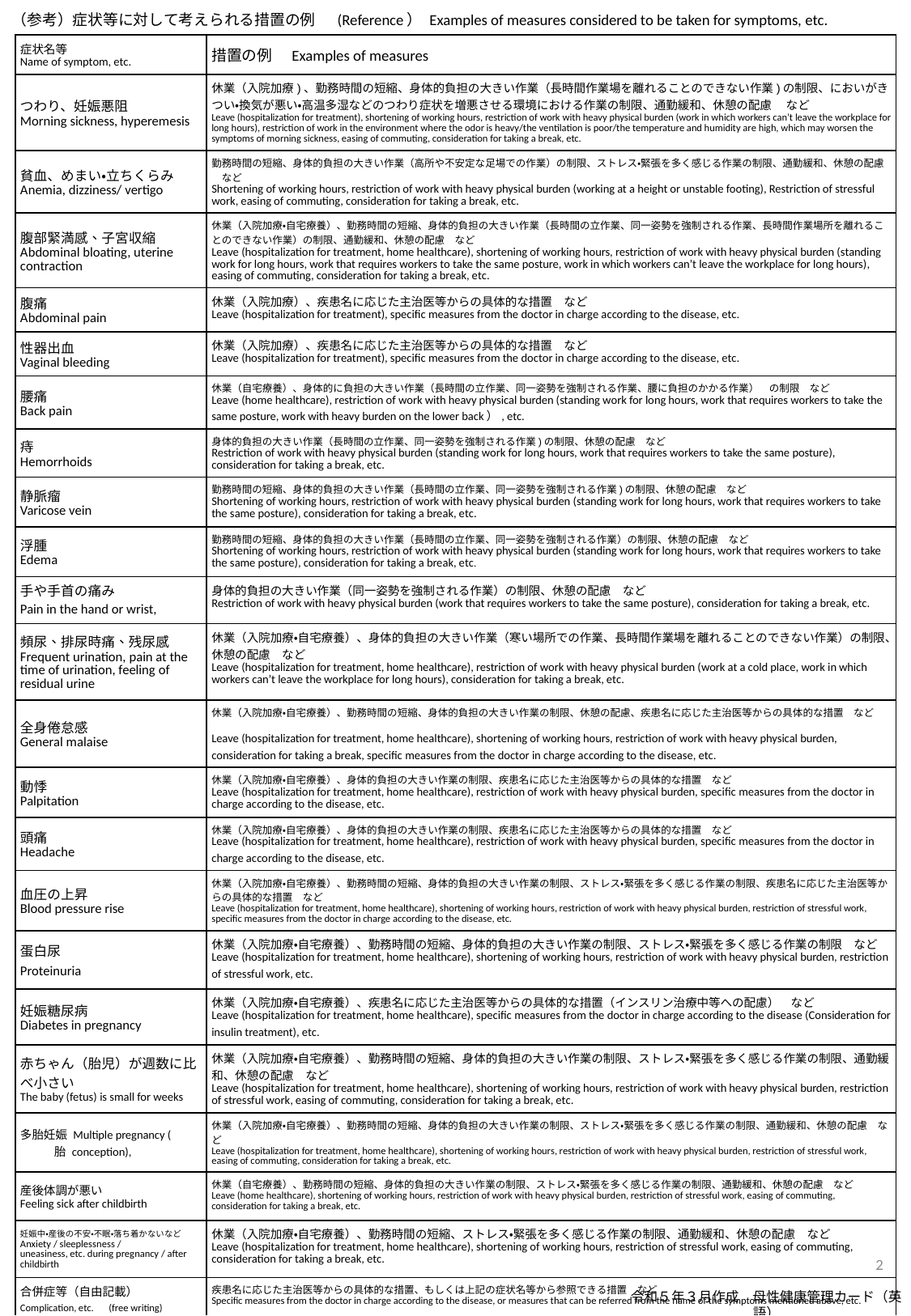

（参考）症状等に対して考えられる措置の例　 (Reference） Examples of measures considered to be taken for symptoms, etc.
| 症状名等 Name of symptom, etc. | 措置の例　Examples of measures |
| --- | --- |
| つわり、妊娠悪阻 Morning sickness, hyperemesis | 休業（入院加療)、勤務時間の短縮、身体的負担の大きい作業（長時間作業場を離れることのできない作業)の制限、においがきつい・換気が悪い・高温多湿などのつわり症状を増悪させる環境における作業の制限、通勤緩和、休憩の配慮　 など Leave (hospitalization for treatment), shortening of working hours, restriction of work with heavy physical burden (work in which workers can’t leave the workplace for long hours), restriction of work in the environment where the odor is heavy/the ventilation is poor/the temperature and humidity are high, which may worsen the symptoms of morning sickness, easing of commuting, consideration for taking a break, etc. |
| 貧血、めまい・立ちくらみ Anemia, dizziness/ vertigo | 勤務時間の短縮、身体的負担の大きい作業（高所や不安定な足場での作業）の制限、ストレス・緊張を多く感じる作業の制限、通勤緩和、休憩の配慮　など Shortening of working hours, restriction of work with heavy physical burden (working at a height or unstable footing), Restriction of stressful work, easing of commuting, consideration for taking a break, etc. |
| 腹部緊満感、子宮収縮 Abdominal bloating, uterine contraction | 休業（入院加療・自宅療養）、勤務時間の短縮、身体的負担の大きい作業（長時間の立作業、同一姿勢を強制される作業、長時間作業場所を離れることのできない作業）の制限、通勤緩和、休憩の配慮　など Leave (hospitalization for treatment, home healthcare), shortening of working hours, restriction of work with heavy physical burden (standing work for long hours, work that requires workers to take the same posture, work in which workers can’t leave the workplace for long hours), easing of commuting, consideration for taking a break, etc. |
| 腹痛 Abdominal pain | 休業（入院加療）、疾患名に応じた主治医等からの具体的な措置　など Leave (hospitalization for treatment), specific measures from the doctor in charge according to the disease, etc. |
| 性器出血 Vaginal bleeding | 休業（入院加療）、疾患名に応じた主治医等からの具体的な措置　など Leave (hospitalization for treatment), specific measures from the doctor in charge according to the disease, etc. |
| 腰痛 Back pain | 休業（自宅療養）、身体的に負担の大きい作業（長時間の立作業、同一姿勢を強制される作業、腰に負担のかかる作業）　の制限　など Leave (home healthcare), restriction of work with heavy physical burden (standing work for long hours, work that requires workers to take the same posture, work with heavy burden on the lower back）, etc. |
| 痔 Hemorrhoids | 身体的負担の大きい作業（長時間の立作業、同一姿勢を強制される作業)の制限、休憩の配慮　など Restriction of work with heavy physical burden (standing work for long hours, work that requires workers to take the same posture), consideration for taking a break, etc. |
| 静脈瘤 Varicose vein | 勤務時間の短縮、身体的負担の大きい作業（長時間の立作業、同一姿勢を強制される作業)の制限、休憩の配慮　など Shortening of working hours, restriction of work with heavy physical burden (standing work for long hours, work that requires workers to take the same posture), consideration for taking a break, etc. |
| 浮腫 Edema | 勤務時間の短縮、身体的負担の大きい作業（長時間の立作業、同一姿勢を強制される作業）の制限、休憩の配慮　など Shortening of working hours, restriction of work with heavy physical burden (standing work for long hours, work that requires workers to take the same posture), consideration for taking a break, etc. |
| 手や手首の痛み Pain in the hand or wrist, | 身体的負担の大きい作業（同一姿勢を強制される作業）の制限、休憩の配慮　など Restriction of work with heavy physical burden (work that requires workers to take the same posture), consideration for taking a break, etc. |
| 頻尿、排尿時痛、残尿感 Frequent urination, pain at the time of urination, feeling of residual urine | 休業（入院加療・自宅療養）、身体的負担の大きい作業（寒い場所での作業、長時間作業場を離れることのできない作業）の制限、休憩の配慮　など Leave (hospitalization for treatment, home healthcare), restriction of work with heavy physical burden (work at a cold place, work in which workers can’t leave the workplace for long hours), consideration for taking a break, etc. |
| 全身倦怠感 General malaise | 休業（入院加療・自宅療養）、勤務時間の短縮、身体的負担の大きい作業の制限、休憩の配慮、疾患名に応じた主治医等からの具体的な措置　など　　 Leave (hospitalization for treatment, home healthcare), shortening of working hours, restriction of work with heavy physical burden, consideration for taking a break, specific measures from the doctor in charge according to the disease, etc. |
| 動悸 Palpitation | 休業（入院加療・自宅療養）、身体的負担の大きい作業の制限、疾患名に応じた主治医等からの具体的な措置　など Leave (hospitalization for treatment, home healthcare), restriction of work with heavy physical burden, specific measures from the doctor in charge according to the disease, etc. |
| 頭痛 Headache | 休業（入院加療・自宅療養）、身体的負担の大きい作業の制限、疾患名に応じた主治医等からの具体的な措置　など　 Leave (hospitalization for treatment, home healthcare), restriction of work with heavy physical burden, specific measures from the doctor in charge according to the disease, etc. |
| 血圧の上昇 Blood pressure rise | 休業（入院加療・自宅療養）、勤務時間の短縮、身体的負担の大きい作業の制限、ストレス・緊張を多く感じる作業の制限、疾患名に応じた主治医等からの具体的な措置　など Leave (hospitalization for treatment, home healthcare), shortening of working hours, restriction of work with heavy physical burden, restriction of stressful work, specific measures from the doctor in charge according to the disease, etc. |
| 蛋白尿　 Proteinuria | 休業（入院加療・自宅療養）、勤務時間の短縮、身体的負担の大きい作業の制限、ストレス・緊張を多く感じる作業の制限　など　 Leave (hospitalization for treatment, home healthcare), shortening of working hours, restriction of work with heavy physical burden, restriction of stressful work, etc. |
| 妊娠糖尿病 Diabetes in pregnancy | 休業（入院加療・自宅療養）、疾患名に応じた主治医等からの具体的な措置（インスリン治療中等への配慮）　など　 Leave (hospitalization for treatment, home healthcare), specific measures from the doctor in charge according to the disease (Consideration for insulin treatment), etc. |
| 赤ちゃん（胎児）が週数に比べ小さい The baby (fetus) is small for weeks | 休業（入院加療・自宅療養）、勤務時間の短縮、身体的負担の大きい作業の制限、ストレス・緊張を多く感じる作業の制限、通勤緩和、休憩の配慮　など Leave (hospitalization for treatment, home healthcare), shortening of working hours, restriction of work with heavy physical burden, restriction of stressful work, easing of commuting, consideration for taking a break, etc. |
| 多胎妊娠 Multiple pregnancy (　　　　 胎 conception), | 休業（入院加療・自宅療養）、勤務時間の短縮、身体的負担の大きい作業の制限、ストレス・緊張を多く感じる作業の制限、通勤緩和、休憩の配慮　など Leave (hospitalization for treatment, home healthcare), shortening of working hours, restriction of work with heavy physical burden, restriction of stressful work, easing of commuting, consideration for taking a break, etc. |
| 産後体調が悪い Feeling sick after childbirth | 休業（自宅療養）、勤務時間の短縮、身体的負担の大きい作業の制限、ストレス・緊張を多く感じる作業の制限、通勤緩和、休憩の配慮　など Leave (home healthcare), shortening of working hours, restriction of work with heavy physical burden, restriction of stressful work, easing of commuting, consideration for taking a break, etc. |
| 妊娠中・産後の不安・不眠・落ち着かないなど Anxiety / sleeplessness / uneasiness, etc. during pregnancy / after childbirth | 休業（入院加療・自宅療養）、勤務時間の短縮、ストレス・緊張を多く感じる作業の制限、通勤緩和、休憩の配慮　など Leave (hospitalization for treatment, home healthcare), shortening of working hours, restriction of stressful work, easing of commuting, consideration for taking a break, etc. |
| 合併症等（自由記載） Complication, etc.　(free writing) | 疾患名に応じた主治医等からの具体的な措置、もしくは上記の症状名等から参照できる措置　など Specific measures from the doctor in charge according to the disease, or measures that can be referred from the name of the symptoms mentioned above, etc. |
2
令和５年３月作成　母性健康管理カード（英語）